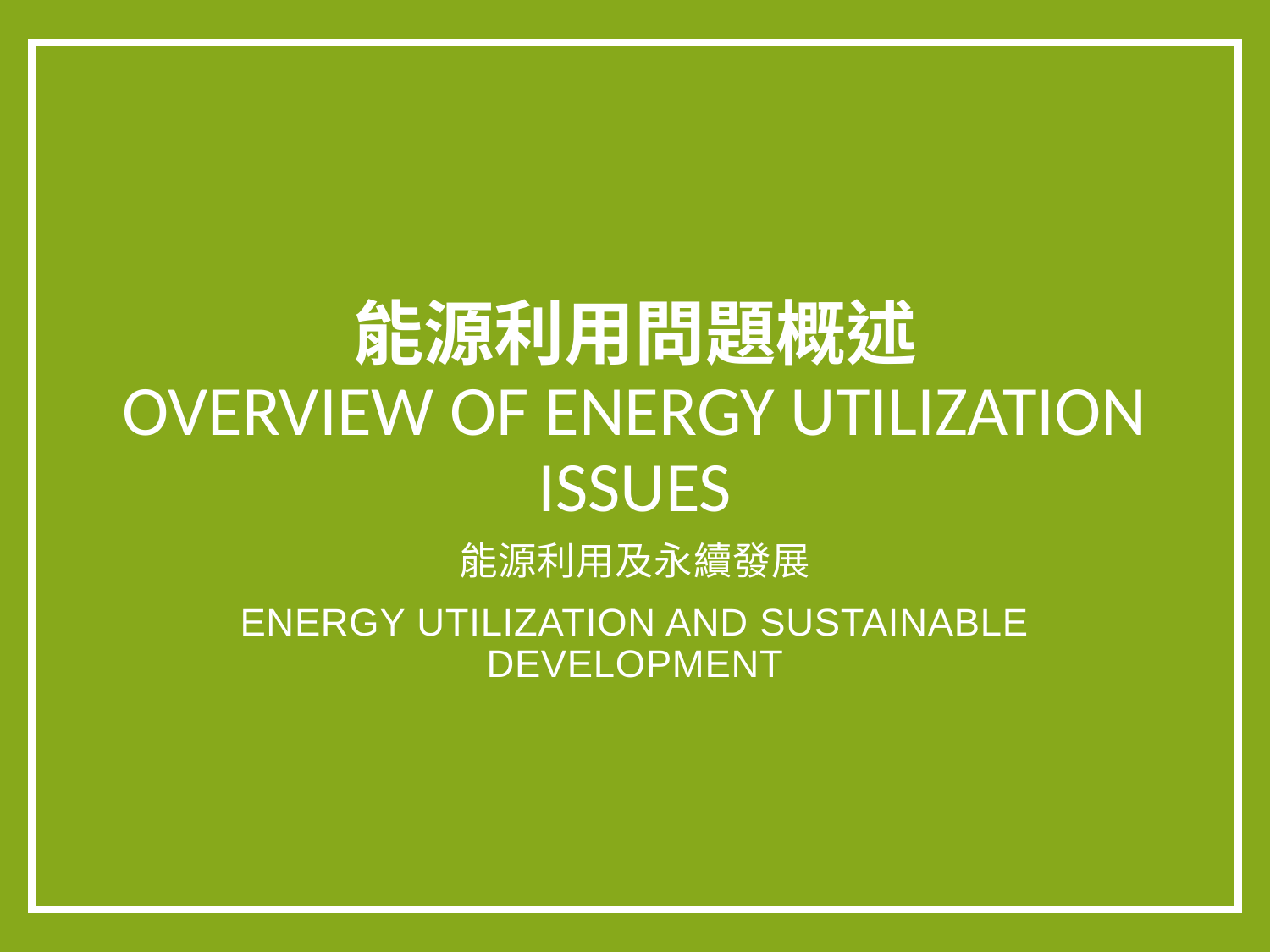

# 能源利用問題概述 Overview of energy utilization issues
能源利用及永續發展
Energy utilization and sustainable development